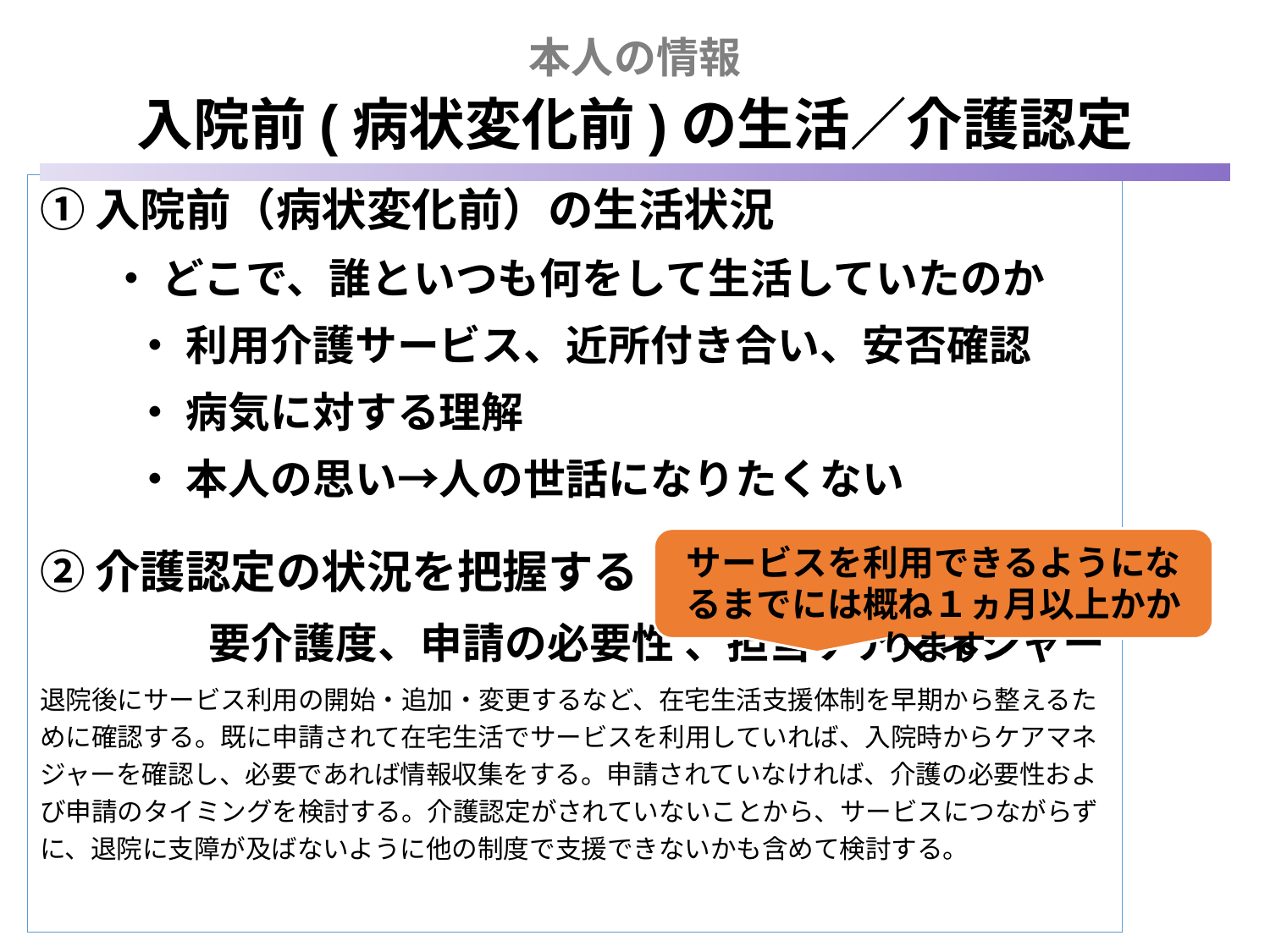

本人の情報
入院前(病状変化前)の生活／介護認定

①入院前（病状変化前）の生活状況
　   ・ どこで、誰といつも何をして生活していたのか
　　 ・ 利用介護サービス、近所付き合い、安否確認
　　 ・ 病気に対する理解
　　 ・ 本人の思い→人の世話になりたくない
②介護認定の状況を把握する
　　　　要介護度、申請の必要性 、担当ケアマネジャー
退院後にサービス利用の開始・追加・変更するなど、在宅生活支援体制を早期から整えるために確認する。既に申請されて在宅生活でサービスを利用していれば、入院時からケアマネジャーを確認し、必要であれば情報収集をする。申請されていなければ、介護の必要性および申請のタイミングを検討する。介護認定がされていないことから、サービスにつながらずに、退院に支障が及ばないように他の制度で支援できないかも含めて検討する。

サービスを利用できるようになるまでには概ね１ヵ月以上かかります